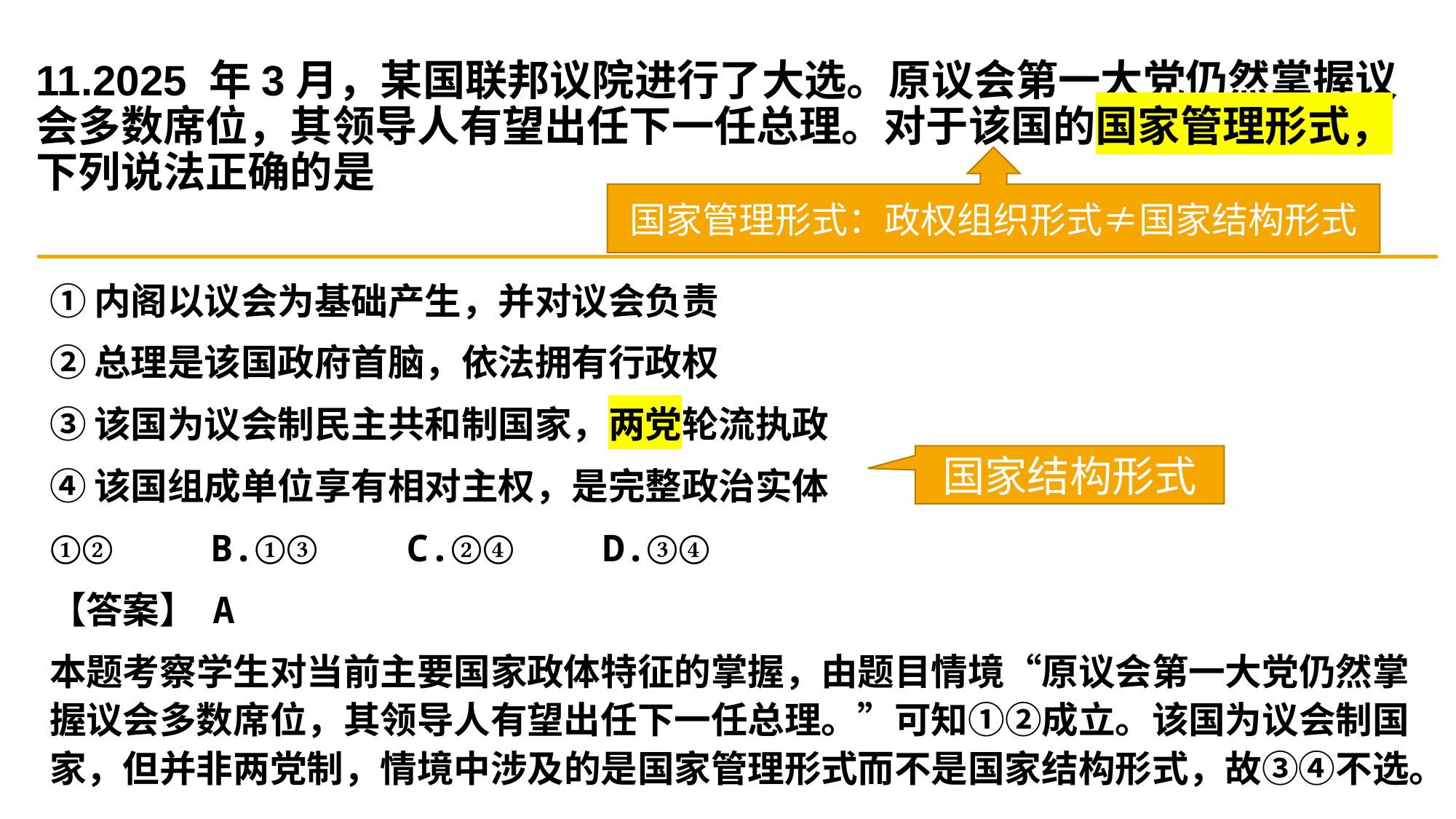

# 11.2025 年3月，某国联邦议院进行了大选。原议会第一大党仍然掌握议会多数席位，其领导人有望出任下一任总理。对于该国的国家管理形式，下列说法正确的是
国家管理形式：政权组织形式≠国家结构形式
①内阁以议会为基础产生，并对议会负责
②总理是该国政府首脑，依法拥有行政权
③该国为议会制民主共和制国家，两党轮流执政
④该国组成单位享有相对主权，是完整政治实体
①②	   B.①③    C.②④    D.③④
【答案】 A
本题考察学生对当前主要国家政体特征的掌握，由题目情境“原议会第一大党仍然掌握议会多数席位，其领导人有望出任下一任总理。”可知①②成立。该国为议会制国家，但并非两党制，情境中涉及的是国家管理形式而不是国家结构形式，故③④不选。
国家结构形式